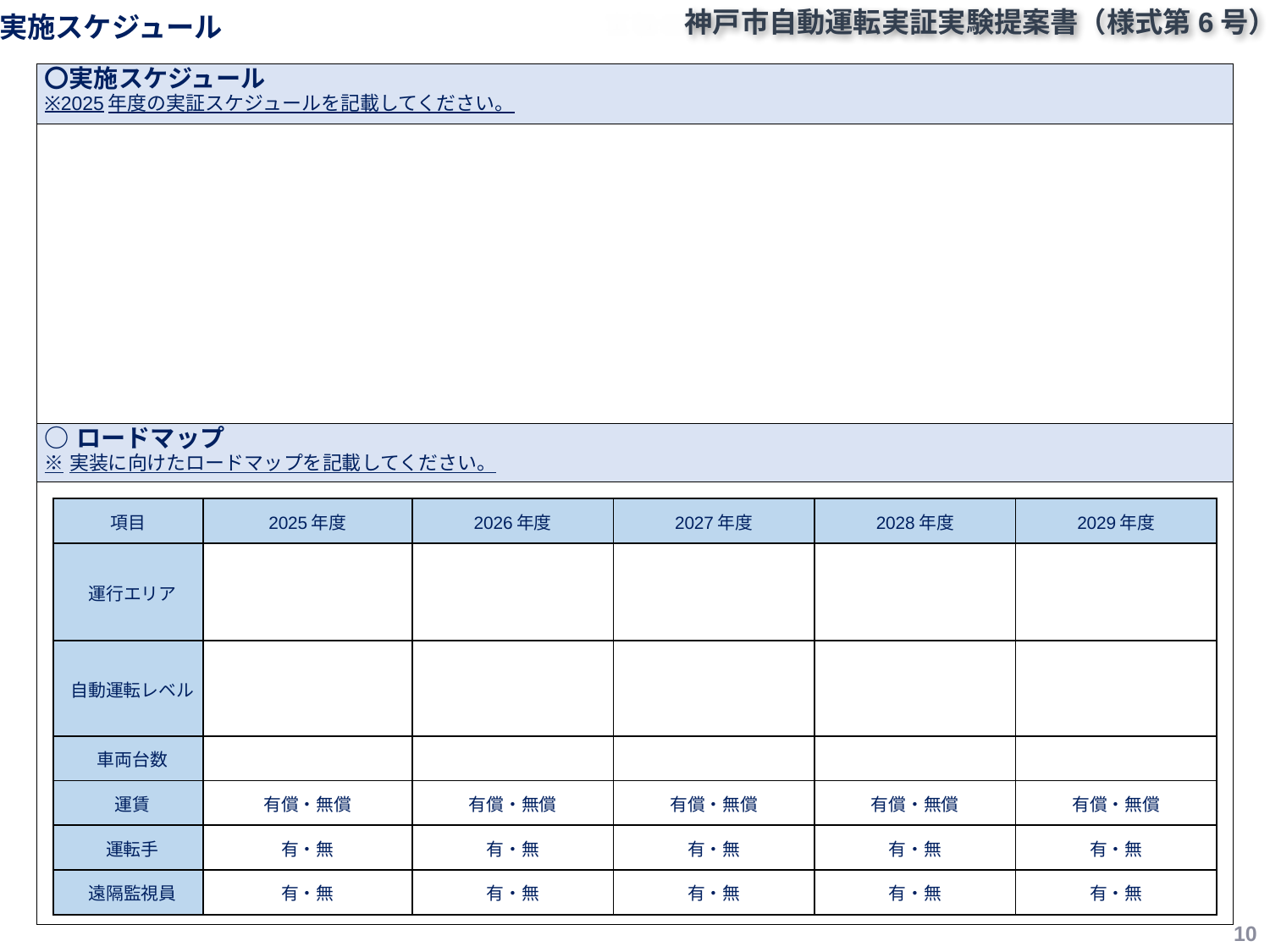

実施スケジュール
| 〇実施スケジュール ※2025年度の実証スケジュールを記載してください。 |
| --- |
|  |
| ○ロードマップ ※実装に向けたロードマップを記載してください。 |
|  |
| 項目 | 2025年度 | 2026年度 | 2027年度 | 2028年度 | 2029年度 |
| --- | --- | --- | --- | --- | --- |
| 運行エリア |  |  |  |  |  |
| 自動運転レベル |  |  |  |  |  |
| 車両台数 |  |  |  |  |  |
| 運賃 | 有償・無償 | 有償・無償 | 有償・無償 | 有償・無償 | 有償・無償 |
| 運転手 | 有・無 | 有・無 | 有・無 | 有・無 | 有・無 |
| 遠隔監視員 | 有・無 | 有・無 | 有・無 | 有・無 | 有・無 |
10